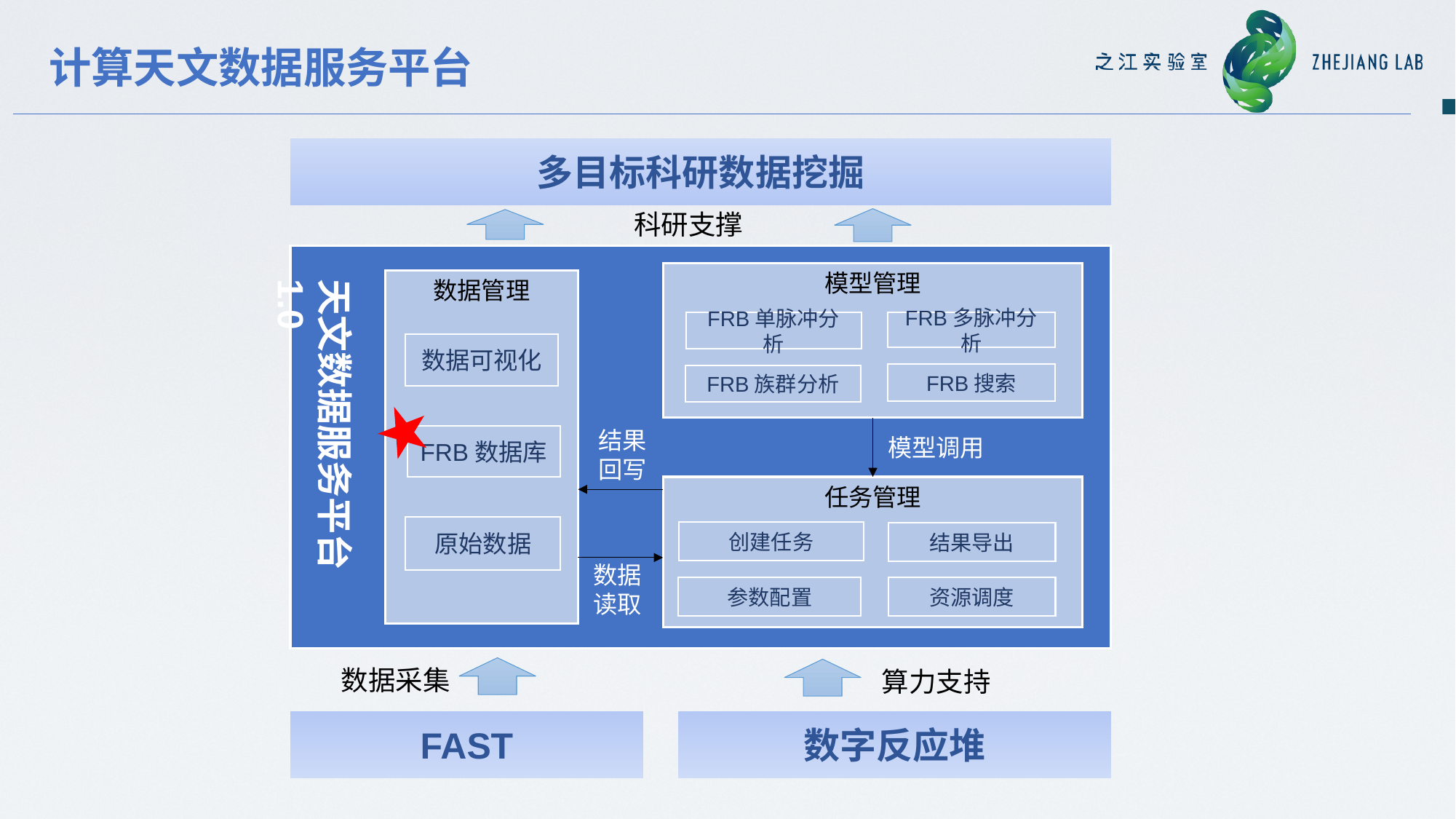

# 计算天文数据服务平台
多目标科研数据挖掘
科研支撑

模型管理

天文数据服务平台1.0
数据管理

FRB单脉冲分析
FRB多脉冲分析
数据可视化
FRB搜索
FRB族群分析
结果
回写
FRB数据库
模型调用
任务管理

原始数据
创建任务
结果导出
数据
读取
参数配置
资源调度
数据采集

算力支持
FAST
数字反应堆